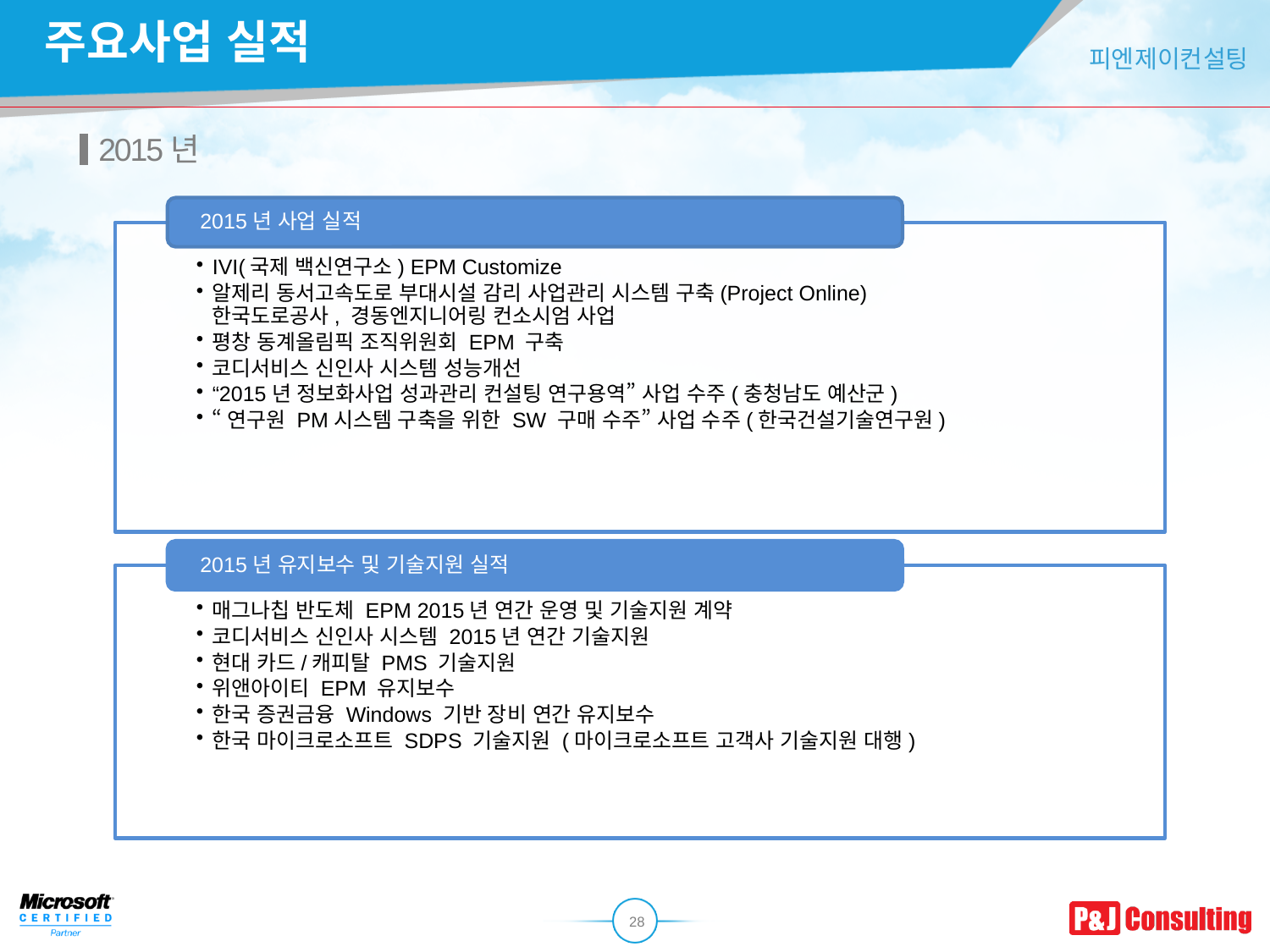

주요사업 실적
피엔제이컨설팅
2015년
IVI(국제 백신연구소) EPM Customize
알제리 동서고속도로 부대시설 감리 사업관리 시스템 구축(Project Online)
한국도로공사, 경동엔지니어링 컨소시엄 사업
평창 동계올림픽 조직위원회 EPM 구축
코디서비스 신인사 시스템 성능개선
“2015년 정보화사업 성과관리 컨설팅 연구용역” 사업 수주(충청남도 예산군)
“연구원 PM시스템 구축을 위한 SW 구매 수주” 사업 수주(한국건설기술연구원)
2015년 사업 실적
매그나칩 반도체 EPM 2015년 연간 운영 및 기술지원 계약
코디서비스 신인사 시스템 2015년 연간 기술지원
현대 카드/캐피탈 PMS 기술지원
위앤아이티 EPM 유지보수
한국 증권금융 Windows 기반 장비 연간 유지보수
한국 마이크로소프트 SDPS 기술지원 (마이크로소프트 고객사 기술지원 대행)
2015년 유지보수 및 기술지원 실적